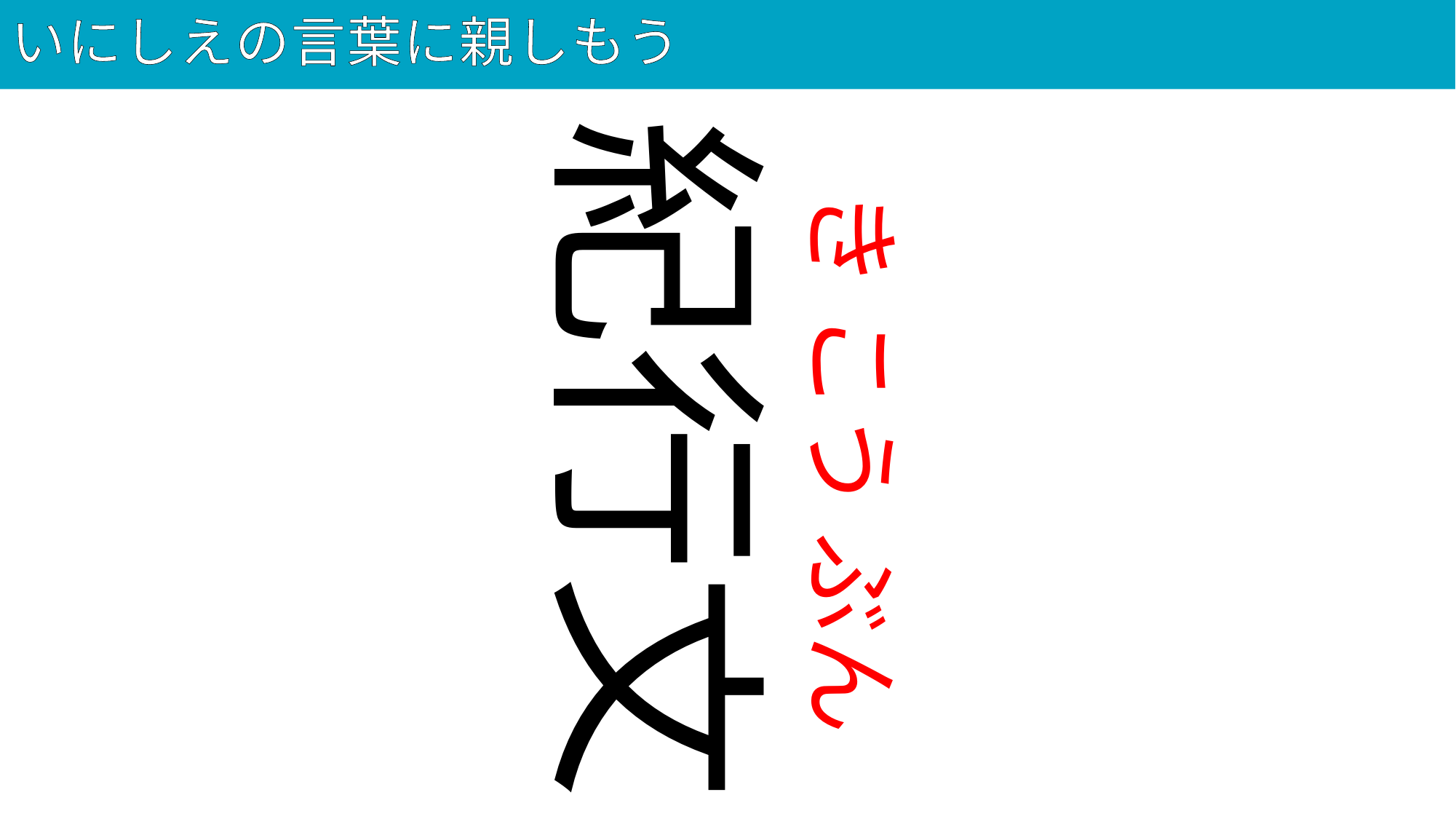

# いにしえの言葉に親しもう
57
紀行文
き こう ぶん